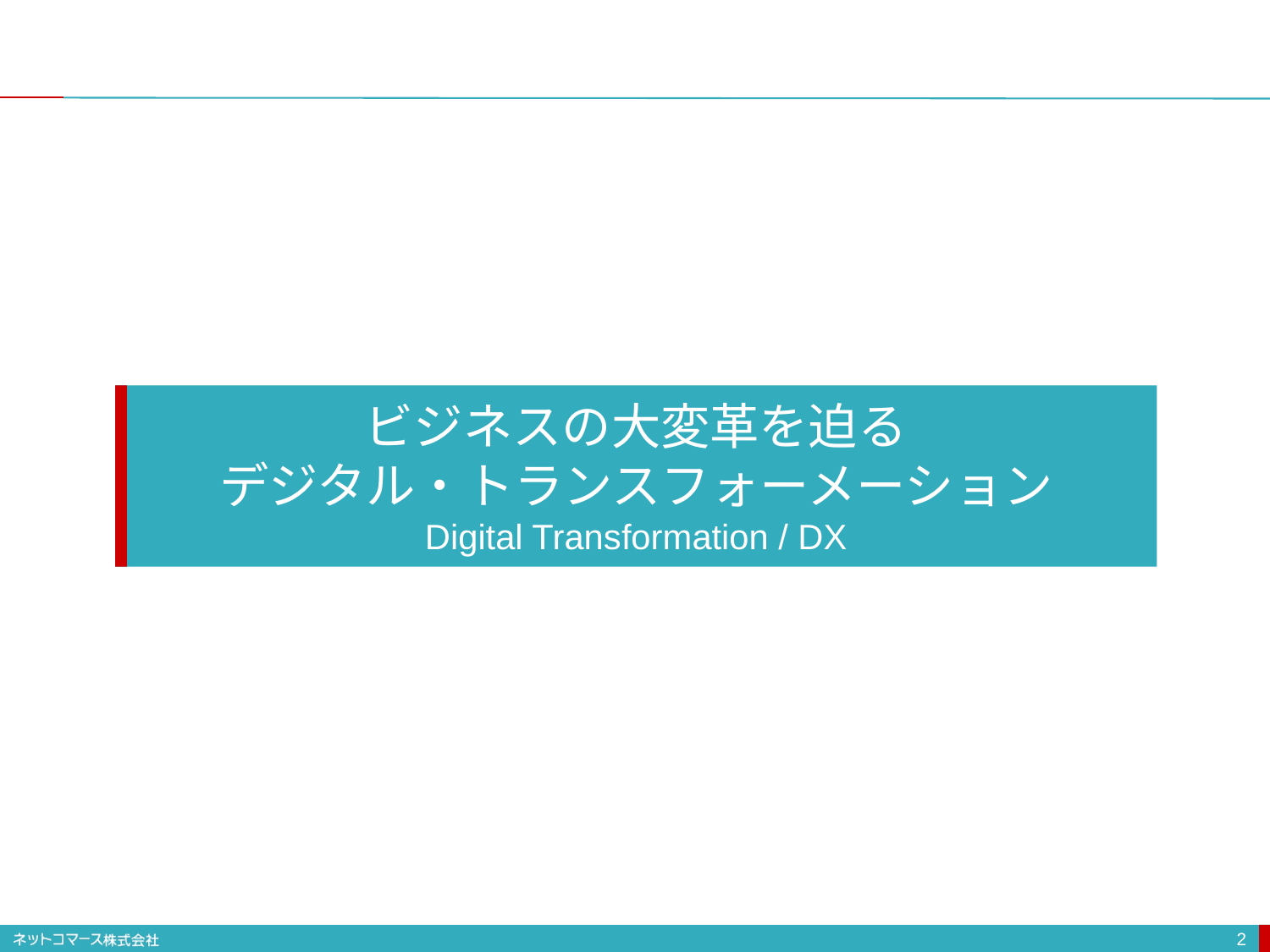

ビジネスの大変革を迫る
デジタル・トランスフォーメーション
Digital Transformation / DX
2